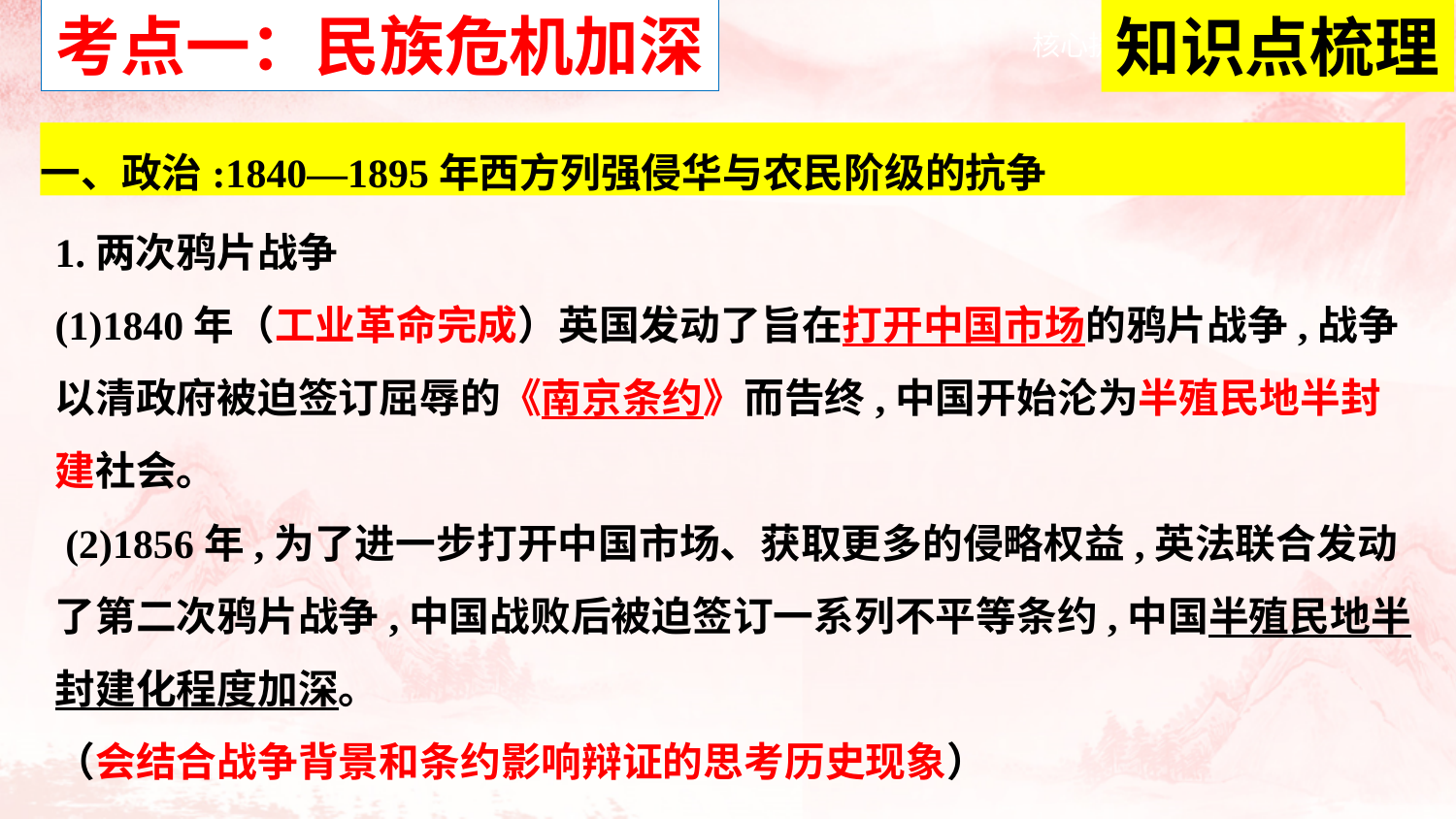

知识点梳理
考点一：民族危机加深
一、政治:1840—1895年西方列强侵华与农民阶级的抗争
1.两次鸦片战争
(1)1840年（工业革命完成）英国发动了旨在打开中国市场的鸦片战争,战争以清政府被迫签订屈辱的《南京条约》而告终,中国开始沦为半殖民地半封建社会。
 (2)1856年,为了进一步打开中国市场、获取更多的侵略权益,英法联合发动
了第二次鸦片战争,中国战败后被迫签订一系列不平等条约,中国半殖民地半
封建化程度加深。
（会结合战争背景和条约影响辩证的思考历史现象）